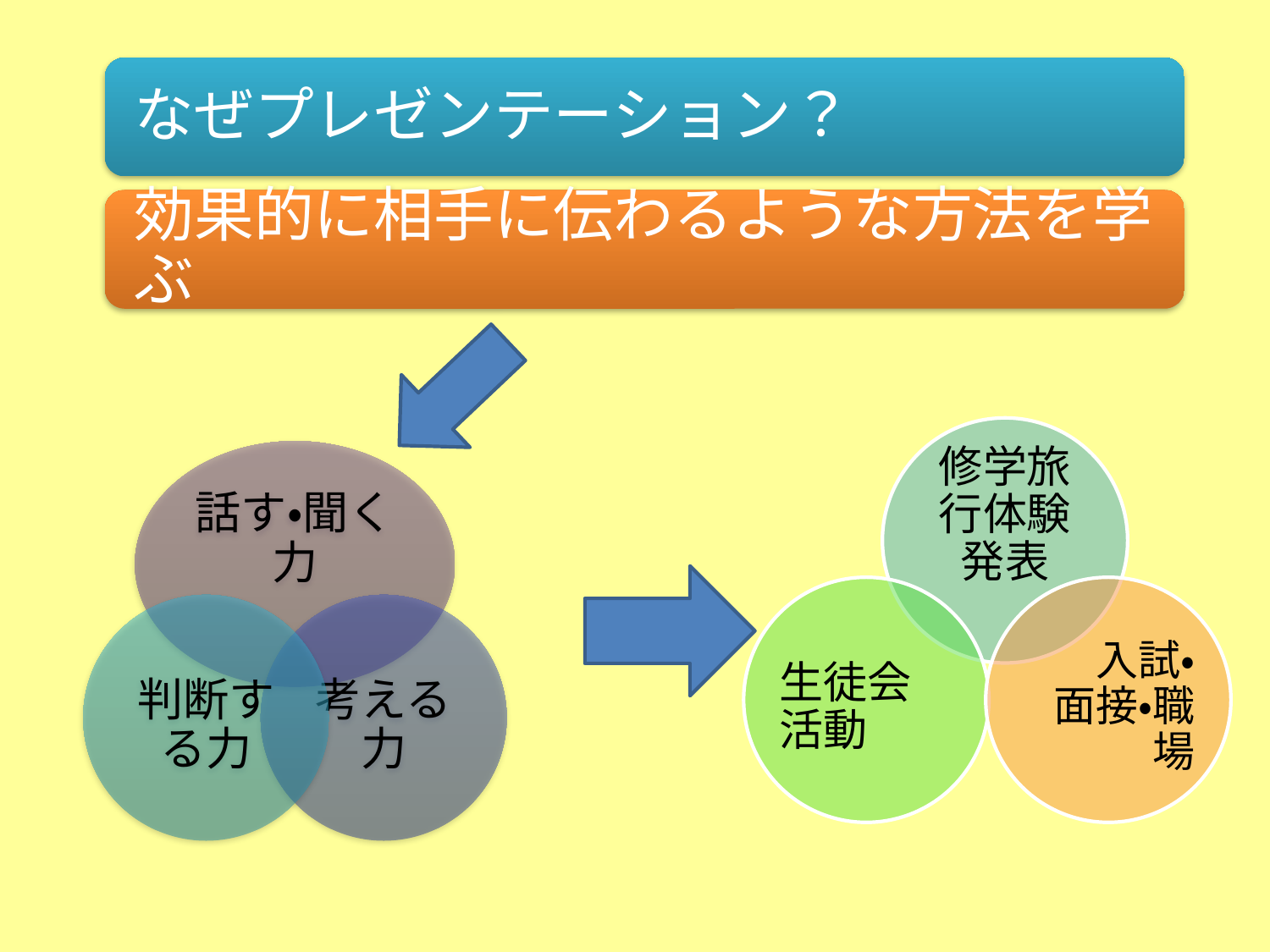

なぜプレゼンテーション？
効果的に相手に伝わるような方法を学ぶ

修学旅行体験発表
生徒会活動
　入試・面接・職場
話す・聞く力
考える力
判断する力